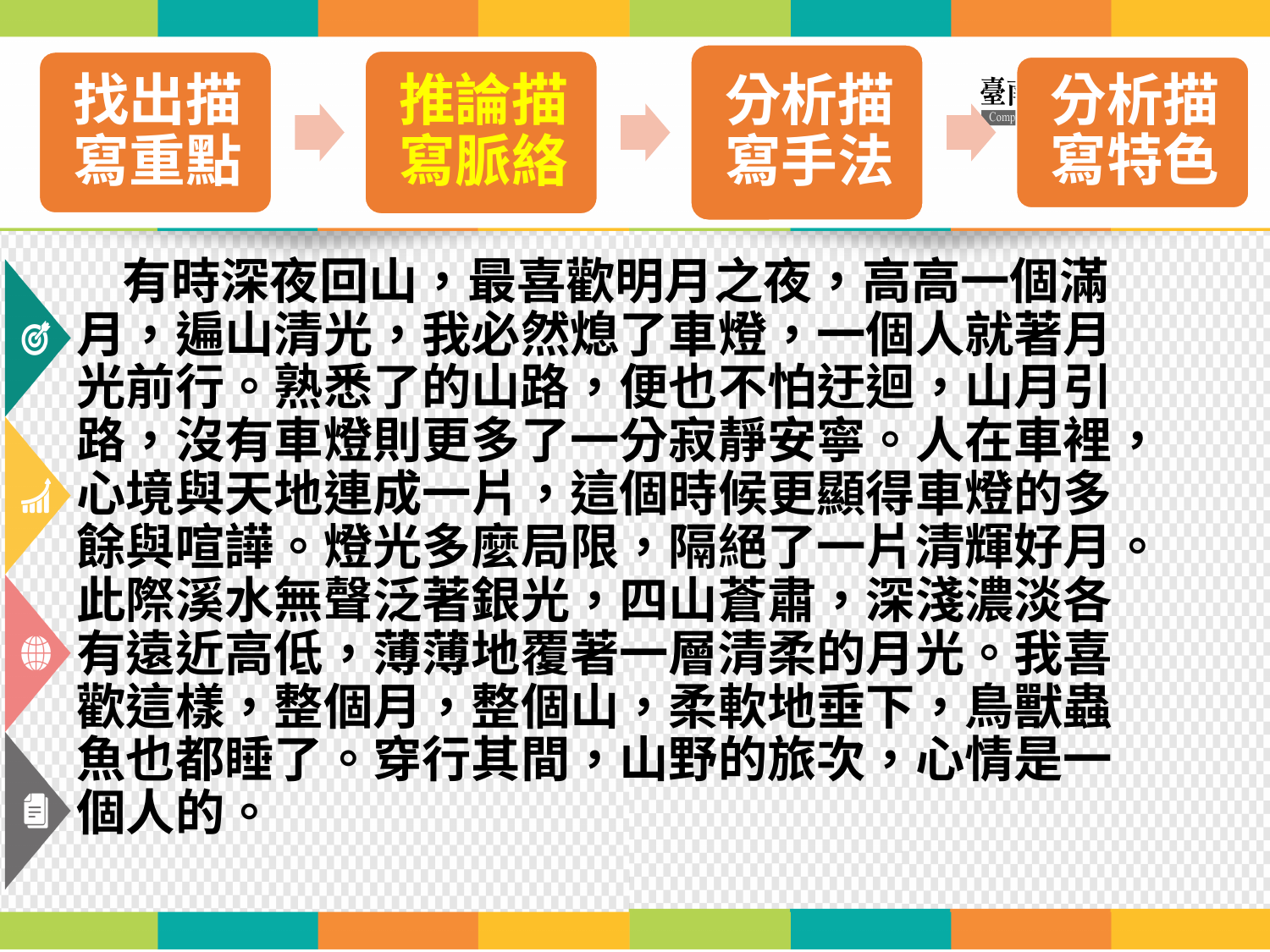

找出描寫重點

推論描寫脈絡

分析描寫手法

分析描寫特色
   有時深夜回山，最喜歡明月之夜，高高一個滿月，遍山清光，我必然熄了車燈，一個人就著月光前行。熟悉了的山路，便也不怕迂迴，山月引路，沒有車燈則更多了一分寂靜安寧。人在車裡，心境與天地連成一片，這個時候更顯得車燈的多餘與喧譁。燈光多麼局限，隔絕了一片清輝好月。此際溪水無聲泛著銀光，四山蒼肅，深淺濃淡各有遠近高低，薄薄地覆著一層清柔的月光。我喜歡這樣，整個月，整個山，柔軟地垂下，鳥獸蟲魚也都睡了。穿行其間，山野的旅次，心情是一個人的。